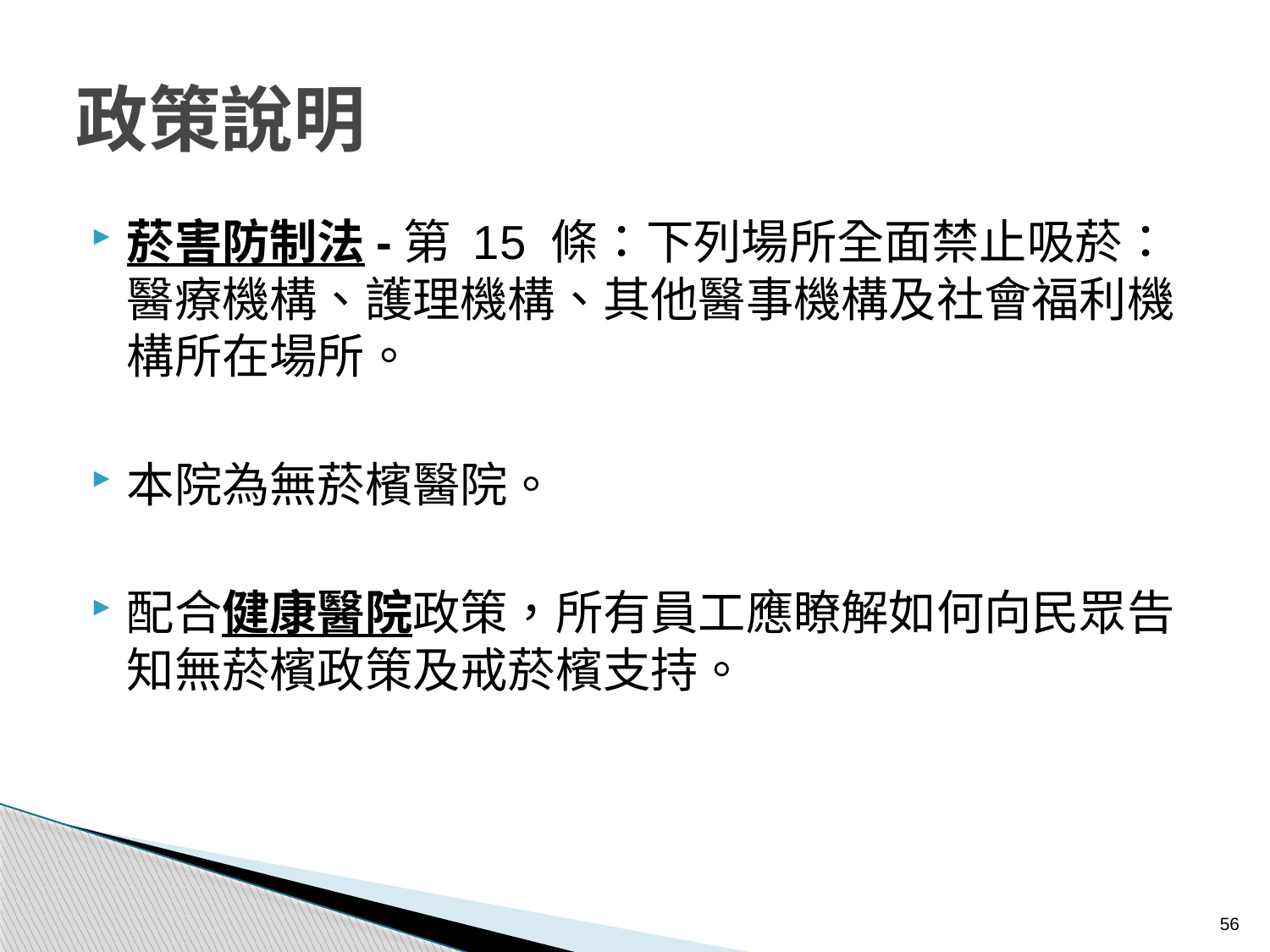

# 政策說明
菸害防制法-第 15 條：下列場所全面禁止吸菸：醫療機構、護理機構、其他醫事機構及社會福利機構所在場所。

本院為無菸檳醫院。

配合健康醫院政策，所有員工應瞭解如何向民眾告知無菸檳政策及戒菸檳支持。
56